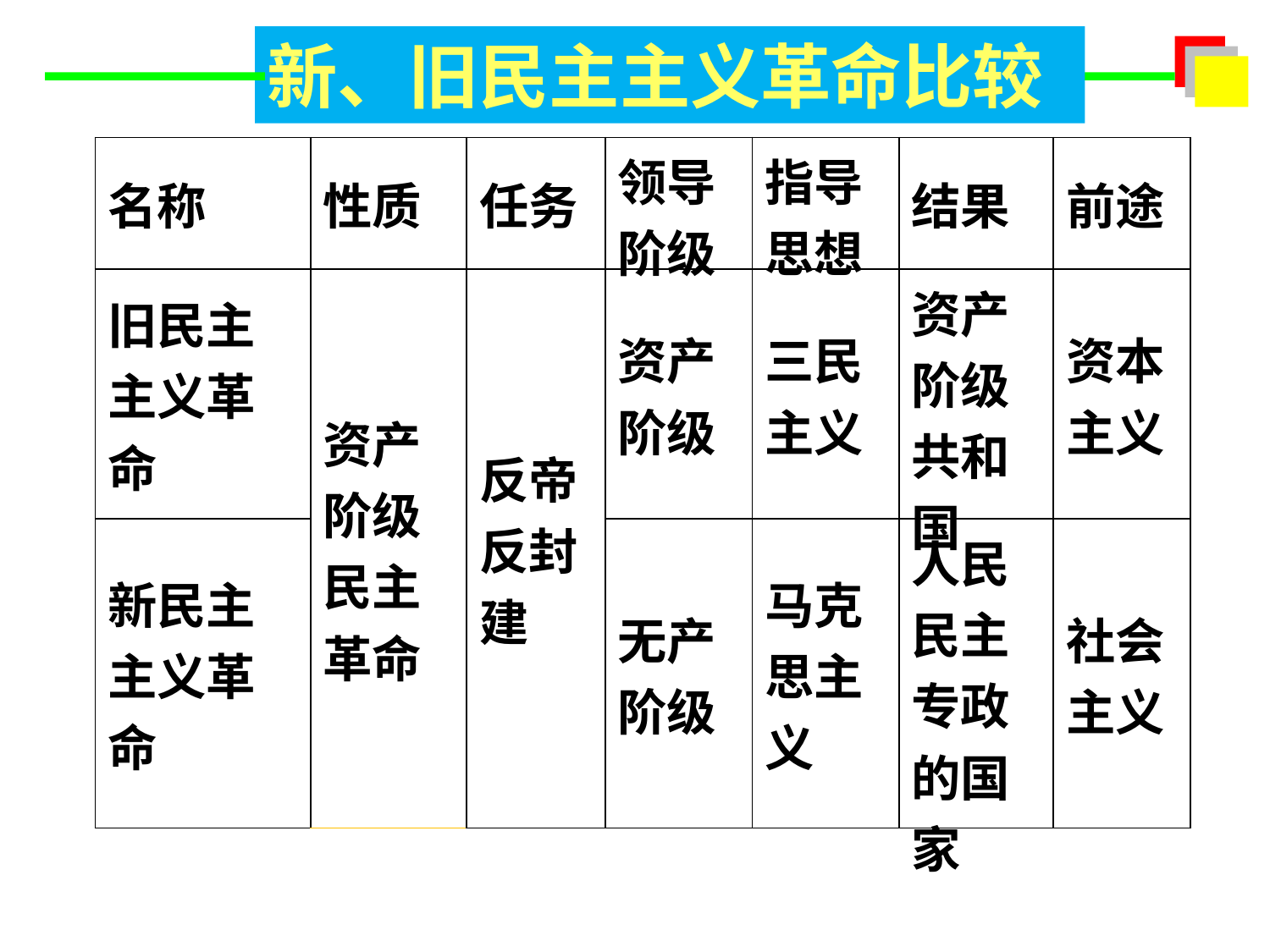

新、旧民主主义革命比较

| 名称 | 性质 | 任务 | 领导阶级 | 指导思想 | 结果 | 前途 |
| --- | --- | --- | --- | --- | --- | --- |
| 旧民主主义革命 | 资产阶级民主革命 | 反帝反封建 | 资产阶级 | 三民主义 | 资产阶级共和国 | 资本主义 |
| 新民主主义革命 |  |  | 无产阶级 | 马克思主义 | 人民民主专政的国家 | 社会主义 |